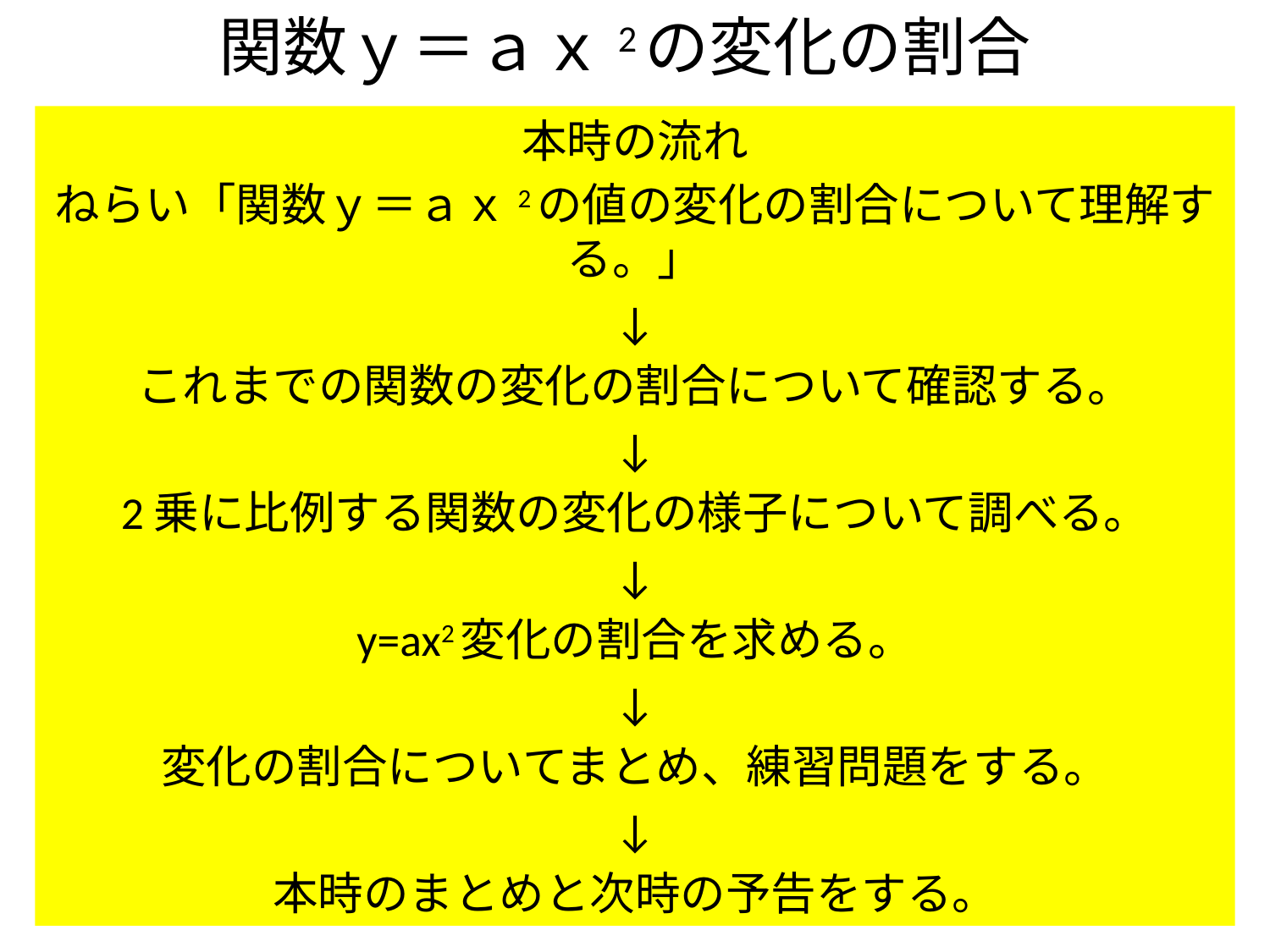

# 関数ｙ＝ａｘ2の変化の割合
本時の流れ
ねらい「関数ｙ＝ａｘ2の値の変化の割合について理解する。」
↓
これまでの関数の変化の割合について確認する。
↓
2乗に比例する関数の変化の様子について調べる。
↓
y=ax2変化の割合を求める。
↓
変化の割合についてまとめ、練習問題をする。
↓
本時のまとめと次時の予告をする。